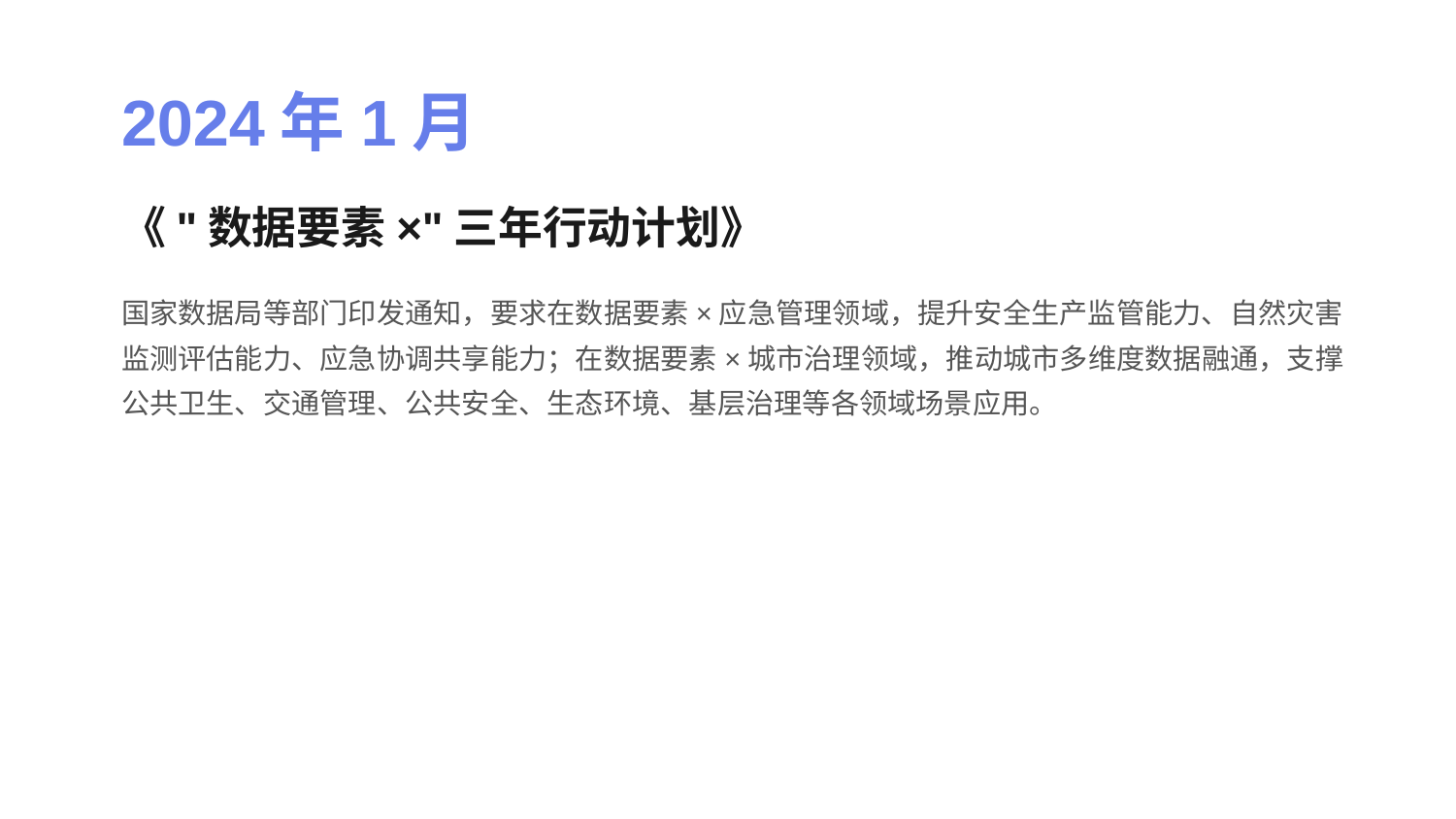

2024年1月
《"数据要素×"三年行动计划》
国家数据局等部门印发通知，要求在数据要素×应急管理领域，提升安全生产监管能力、自然灾害监测评估能力、应急协调共享能力；在数据要素×城市治理领域，推动城市多维度数据融通，支撑公共卫生、交通管理、公共安全、生态环境、基层治理等各领域场景应用。